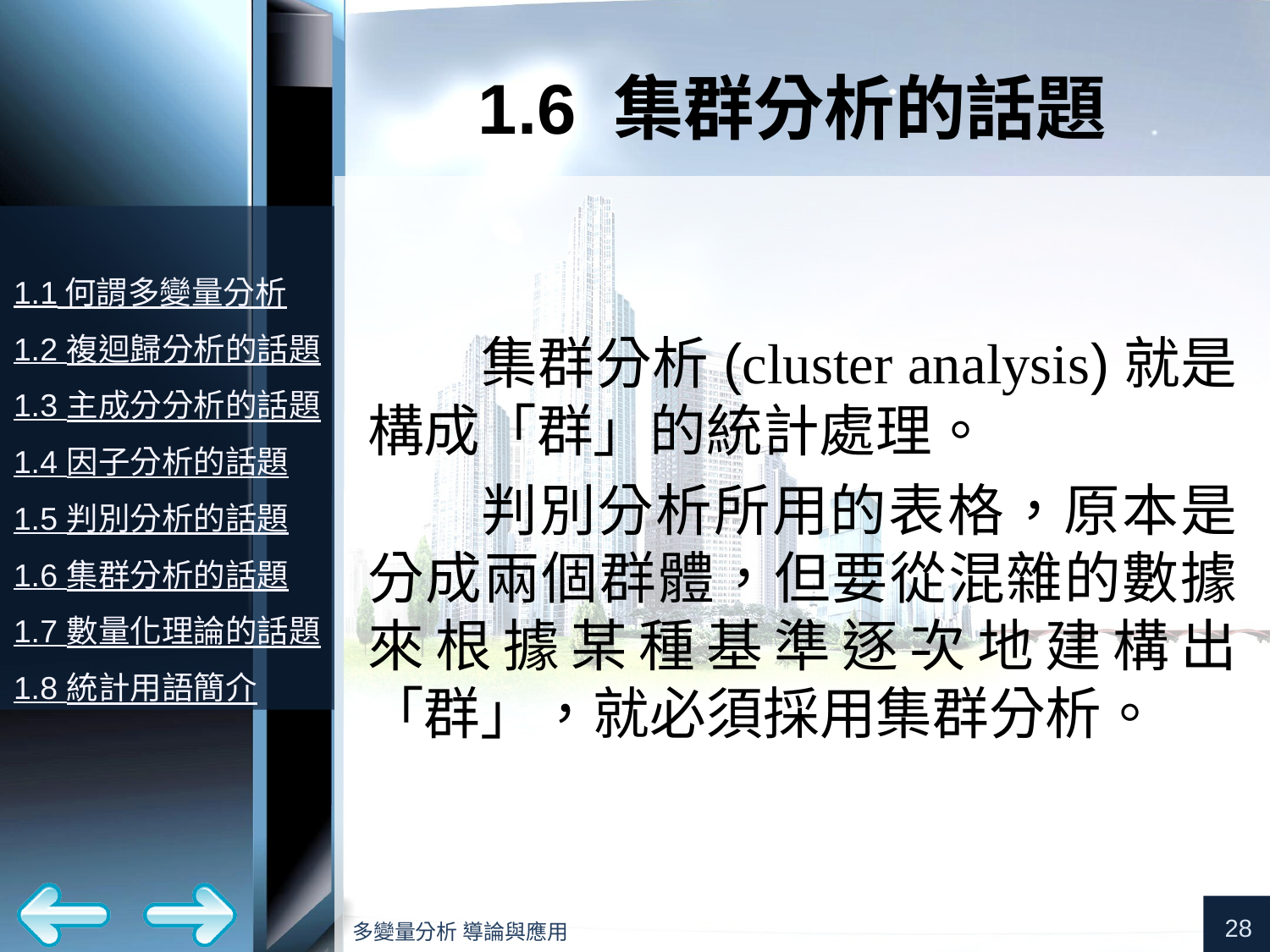

# 1.6 集群分析的話題
集群分析(cluster analysis)就是構成「群」的統計處理。
判別分析所用的表格，原本是分成兩個群體，但要從混雜的數據來根據某種基準逐次地建構出「群」，就必須採用集群分析。
28
多變量分析 導論與應用